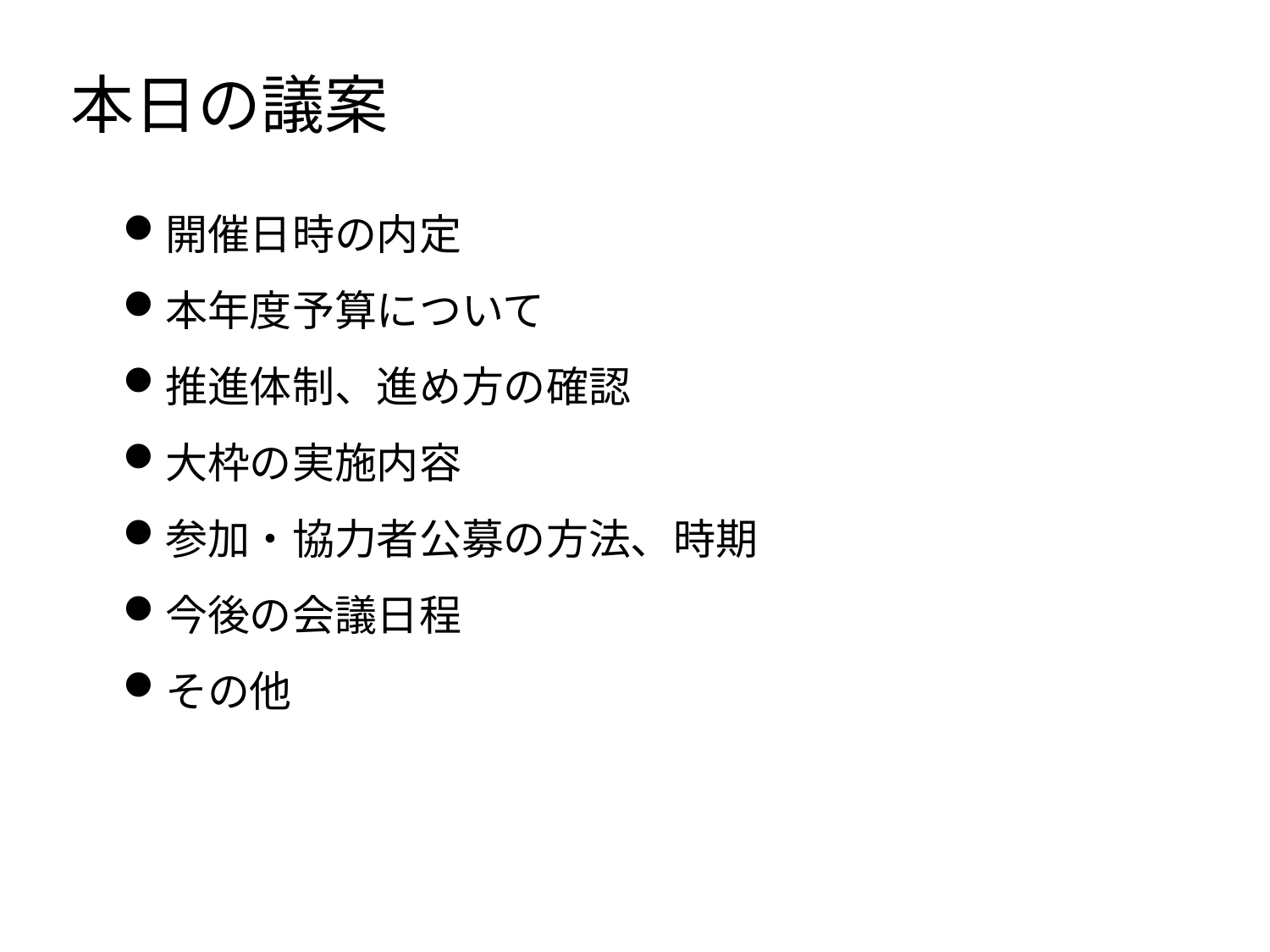

本日の議案
開催日時の内定
本年度予算について
推進体制、進め方の確認
大枠の実施内容
参加・協力者公募の方法、時期
今後の会議日程
その他